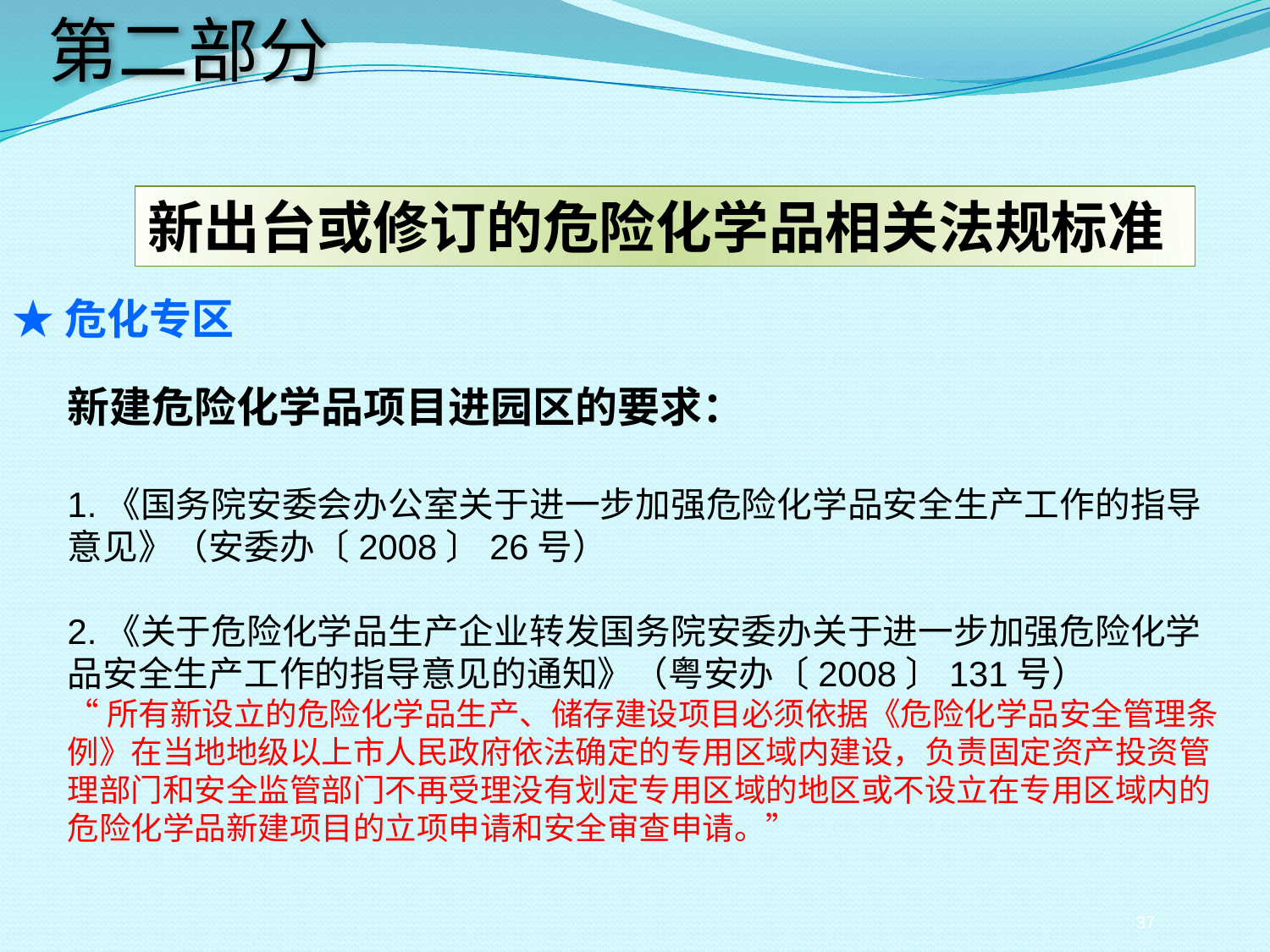

第二部分
新出台或修订的危险化学品相关法规标准
★危化专区

新建危险化学品项目进园区的要求：

1.《国务院安委会办公室关于进一步加强危险化学品安全生产工作的指导意见》（安委办〔2008〕26号）

2.《关于危险化学品生产企业转发国务院安委办关于进一步加强危险化学品安全生产工作的指导意见的通知》（粤安办〔2008〕131号）
“所有新设立的危险化学品生产、储存建设项目必须依据《危险化学品安全管理条例》在当地地级以上市人民政府依法确定的专用区域内建设，负责固定资产投资管理部门和安全监管部门不再受理没有划定专用区域的地区或不设立在专用区域内的危险化学品新建项目的立项申请和安全审查申请。”
37